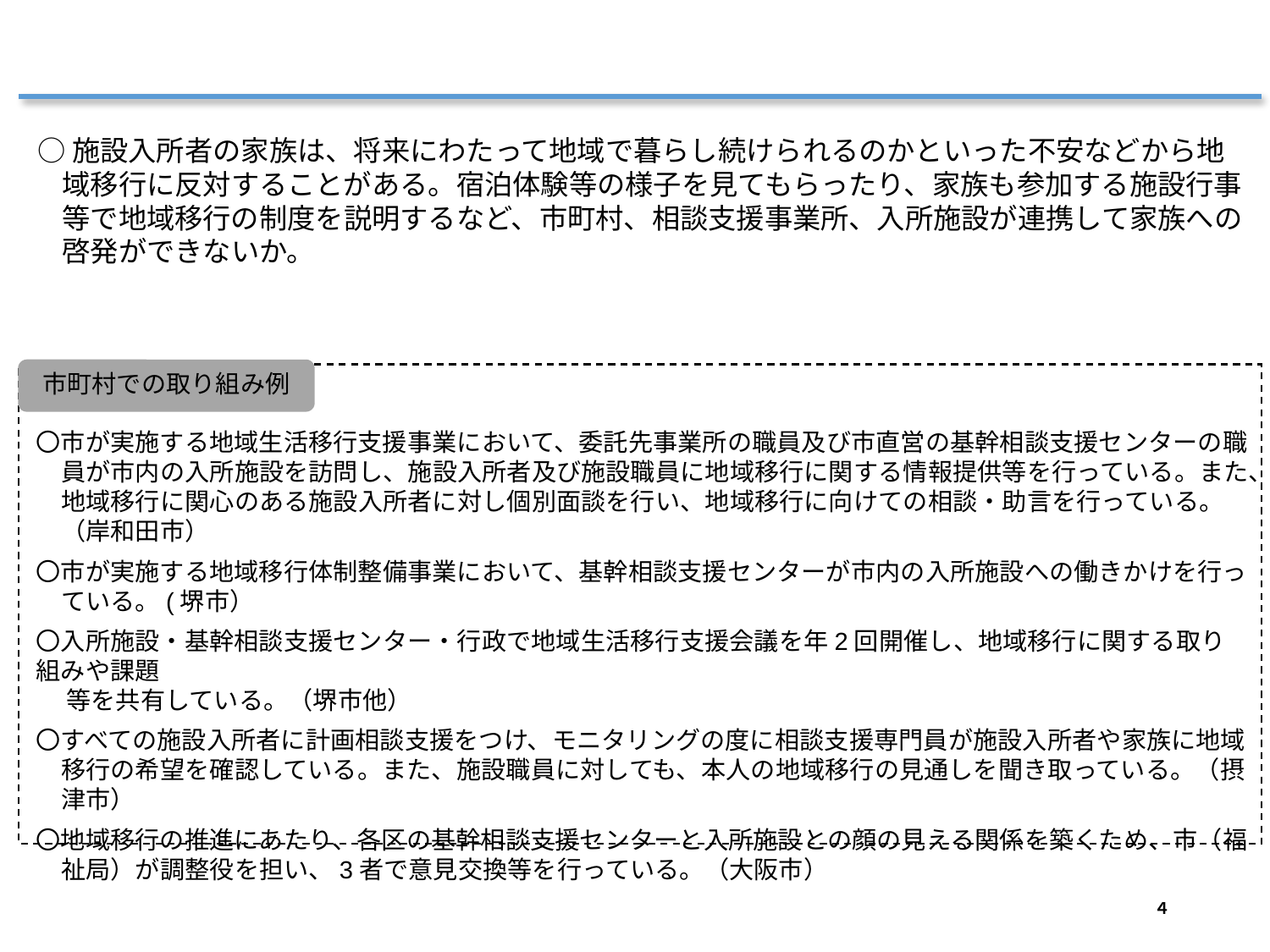

○施設入所者の家族は、将来にわたって地域で暮らし続けられるのかといった不安などから地域移行に反対することがある。宿泊体験等の様子を見てもらったり、家族も参加する施設行事等で地域移行の制度を説明するなど、市町村、相談支援事業所、入所施設が連携して家族への啓発ができないか。
市町村での取り組み例

〇市が実施する地域生活移行支援事業において、委託先事業所の職員及び市直営の基幹相談支援センターの職員が市内の入所施設を訪問し、施設入所者及び施設職員に地域移行に関する情報提供等を行っている。また、地域移行に関心のある施設入所者に対し個別面談を行い、地域移行に向けての相談・助言を行っている。（岸和田市）
〇市が実施する地域移行体制整備事業において、基幹相談支援センターが市内の入所施設への働きかけを行っている。(堺市）
〇入所施設・基幹相談支援センター・行政で地域生活移行支援会議を年2回開催し、地域移行に関する取り組みや課題
　 等を共有している。（堺市他）
〇すべての施設入所者に計画相談支援をつけ、モニタリングの度に相談支援専門員が施設入所者や家族に地域移行の希望を確認している。また、施設職員に対しても、本人の地域移行の見通しを聞き取っている。（摂津市）
〇地域移行の推進にあたり、各区の基幹相談支援センターと入所施設との顔の見える関係を築くため、市（福祉局）が調整役を担い、3者で意見交換等を行っている。（大阪市）
４